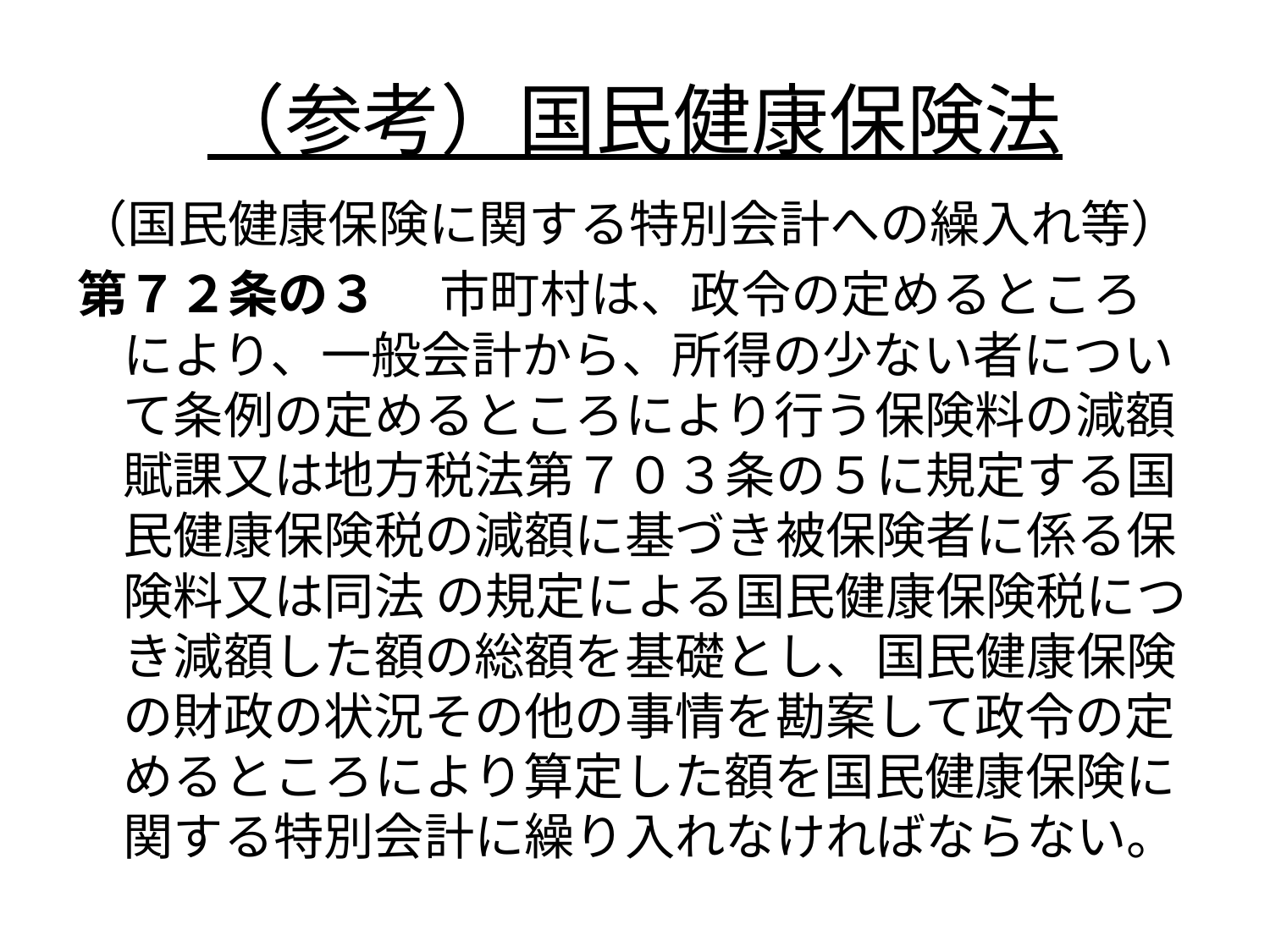

# （参考）国民健康保険法
（国民健康保険に関する特別会計への繰入れ等）
第７２条の３ 　市町村は、政令の定めるところにより、一般会計から、所得の少ない者について条例の定めるところにより行う保険料の減額賦課又は地方税法第７０３条の５に規定する国民健康保険税の減額に基づき被保険者に係る保険料又は同法 の規定による国民健康保険税につき減額した額の総額を基礎とし、国民健康保険の財政の状況その他の事情を勘案して政令の定めるところにより算定した額を国民健康保険に関する特別会計に繰り入れなければならない。